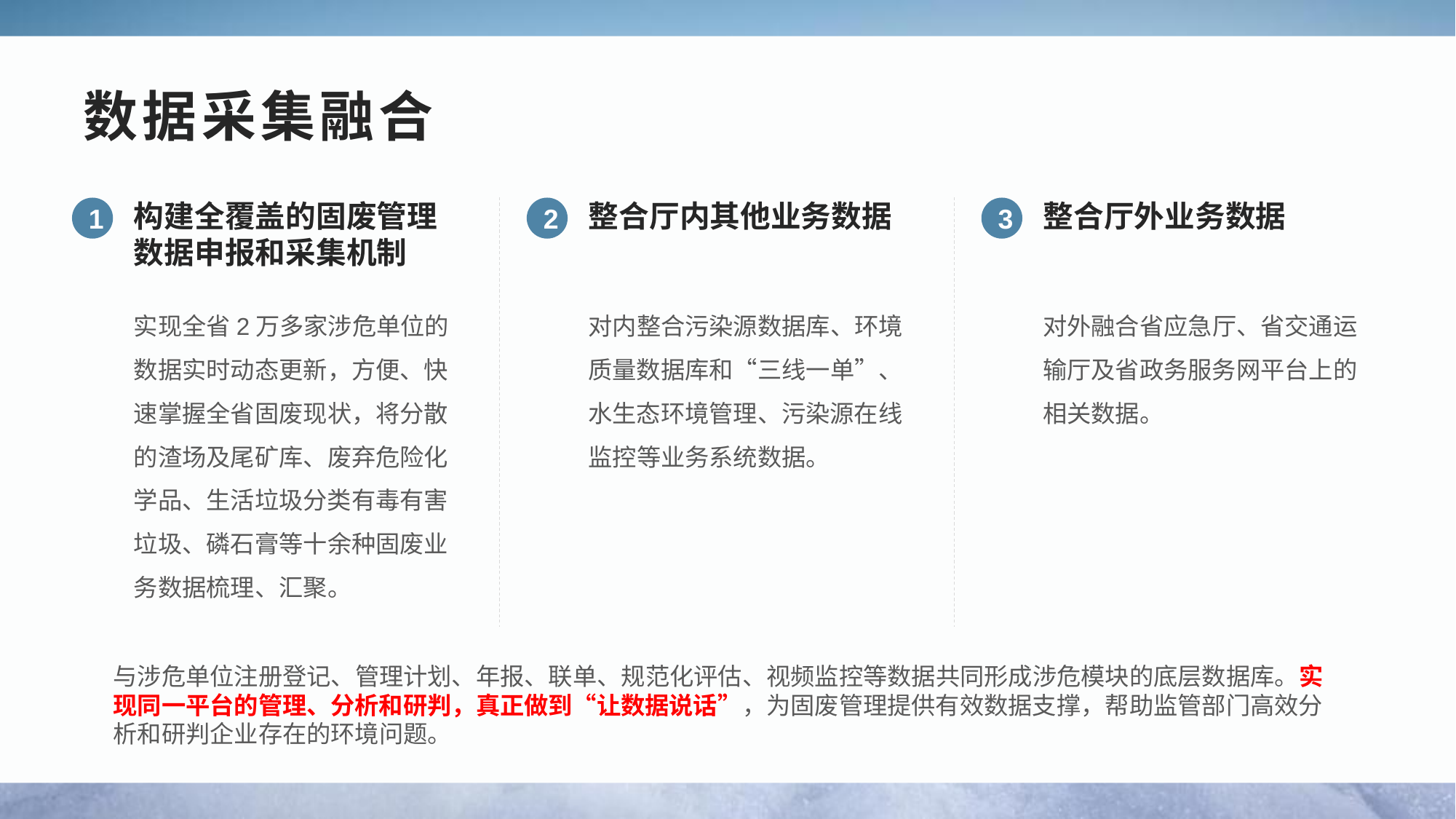

数据采集融合
构建全覆盖的固废管理数据申报和采集机制
整合厅内其他业务数据
整合厅外业务数据
1
2
3
实现全省2万多家涉危单位的数据实时动态更新，方便、快速掌握全省固废现状，将分散的渣场及尾矿库、废弃危险化学品、生活垃圾分类有毒有害垃圾、磷石膏等十余种固废业务数据梳理、汇聚。
对内整合污染源数据库、环境质量数据库和“三线一单”、水生态环境管理、污染源在线监控等业务系统数据。
对外融合省应急厅、省交通运输厅及省政务服务网平台上的相关数据。
与涉危单位注册登记、管理计划、年报、联单、规范化评估、视频监控等数据共同形成涉危模块的底层数据库。实现同一平台的管理、分析和研判，真正做到“让数据说话”，为固废管理提供有效数据支撑，帮助监管部门高效分析和研判企业存在的环境问题。